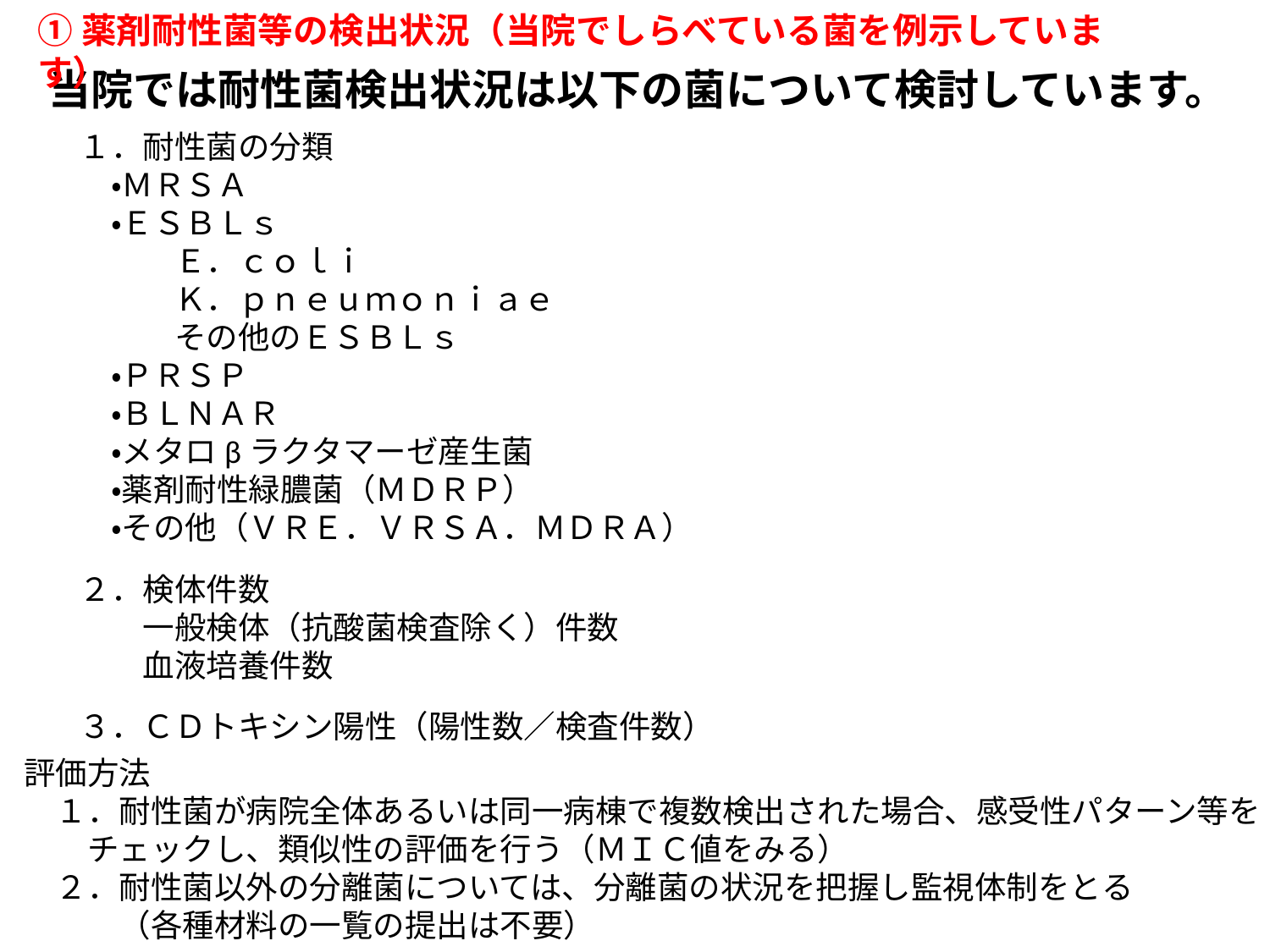

①薬剤耐性菌等の検出状況（当院でしらべている菌を例示しています）
当院では耐性菌検出状況は以下の菌について検討しています。
１．耐性菌の分類
　・ＭＲＳＡ
　・ＥＳＢＬｓ
　　　Ｅ．ｃｏｌｉ
　　　Ｋ．ｐｎｅｕｍｏｎｉａｅ
　　　その他のＥＳＢＬｓ
　・ＰＲＳＰ
　・ＢＬＮＡＲ
　・メタロβラクタマーゼ産生菌
　・薬剤耐性緑膿菌（ＭＤＲＰ）
　・その他（ＶＲＥ．ＶＲＳＡ．ＭＤＲＡ）

２．検体件数
　　一般検体（抗酸菌検査除く）件数
　　血液培養件数

３．ＣＤトキシン陽性（陽性数／検査件数）
評価方法
　１．耐性菌が病院全体あるいは同一病棟で複数検出された場合、感受性パターン等を
　　チェックし、類似性の評価を行う（ＭＩＣ値をみる）
　２．耐性菌以外の分離菌については、分離菌の状況を把握し監視体制をとる
　　　（各種材料の一覧の提出は不要）